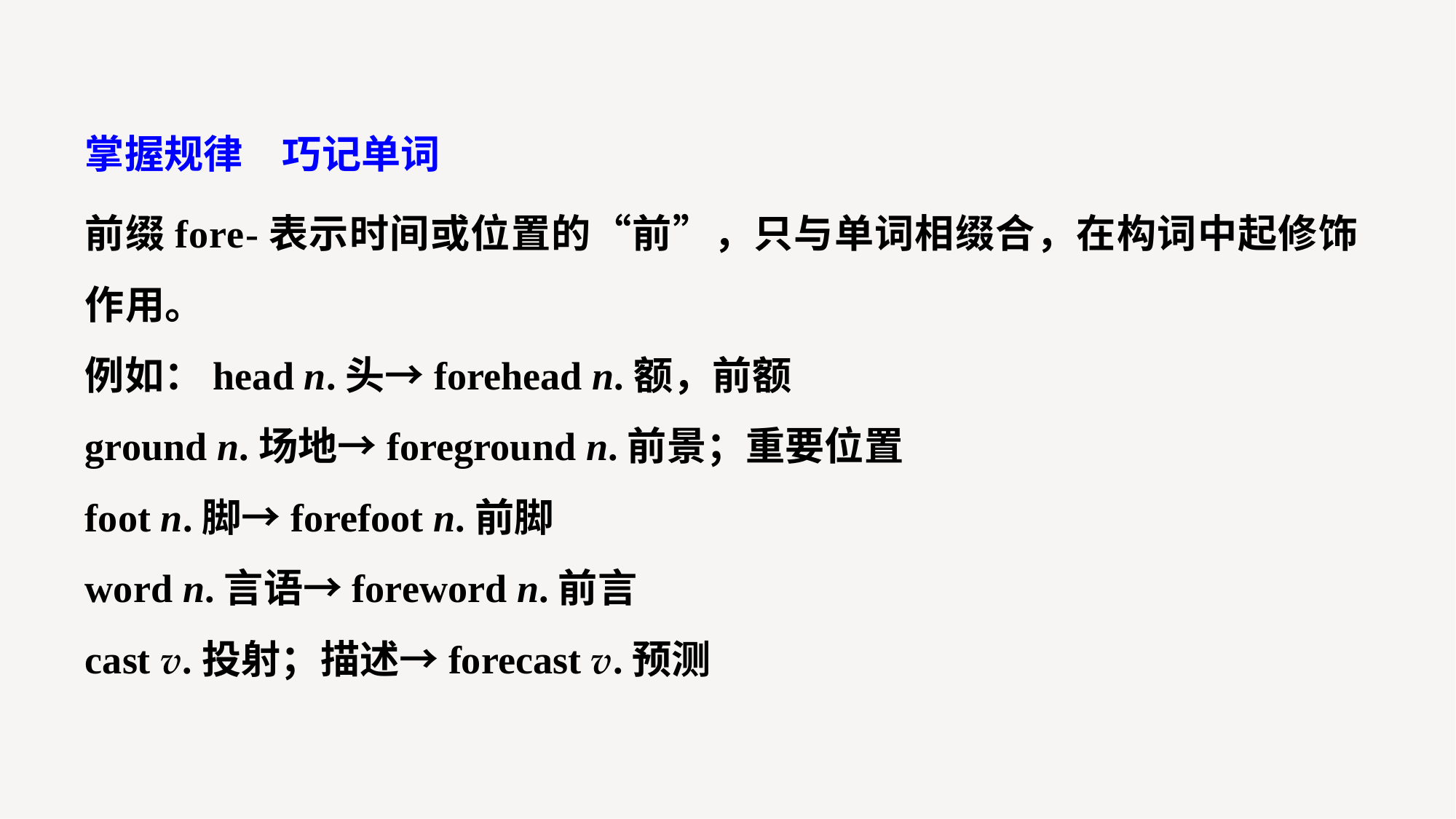

掌握规律　巧记单词
前缀fore-表示时间或位置的“前”，只与单词相缀合，在构词中起修饰作用。
例如：head n.头→forehead n.额，前额
ground n.场地→foreground n.前景；重要位置
foot n.脚→forefoot n.前脚
word n.言语→foreword n.前言
cast v.投射；描述→forecast v.预测